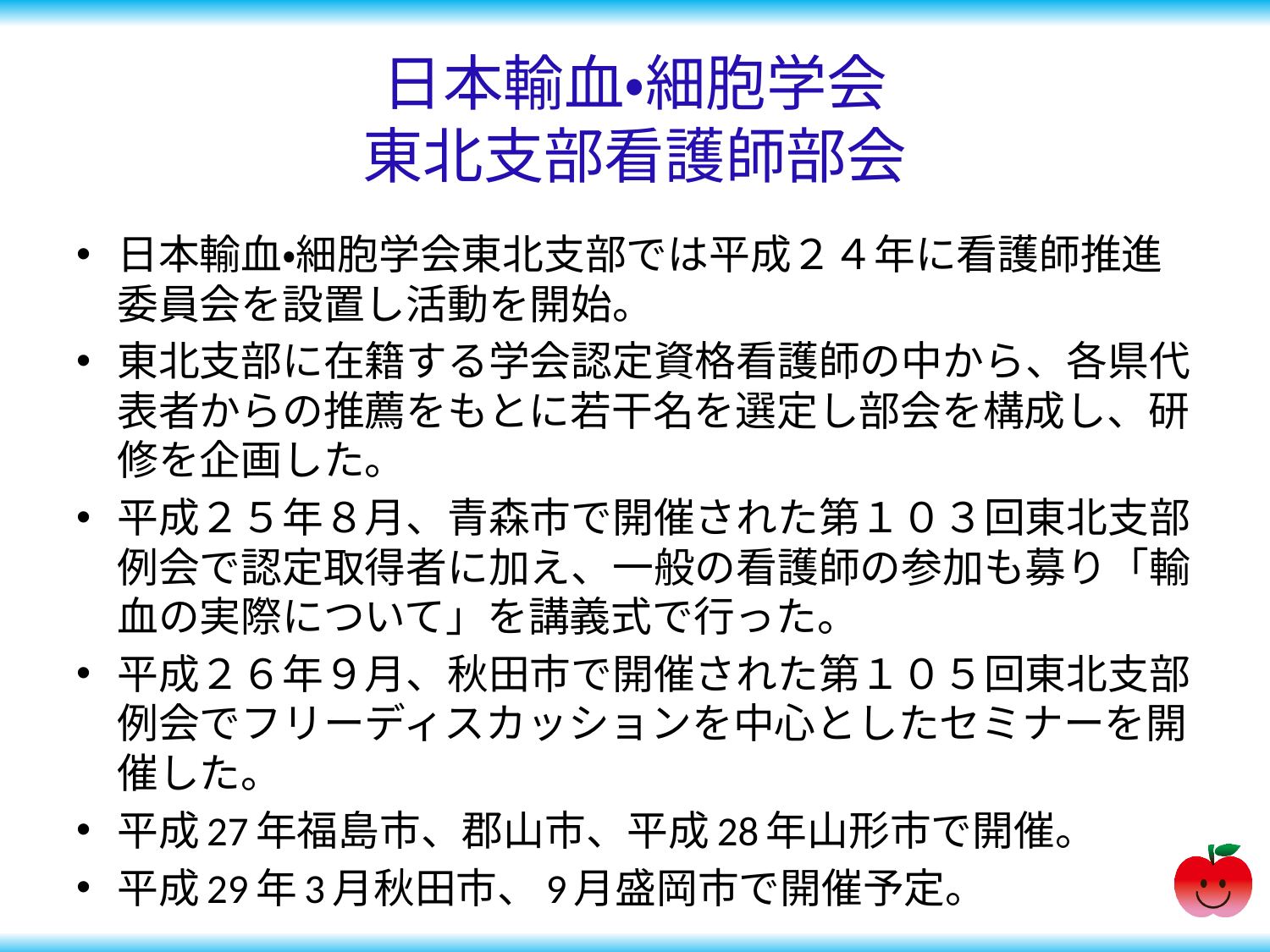

# 日本輸血・細胞学会 東北支部看護師部会
日本輸血・細胞学会東北支部では平成２４年に看護師推進委員会を設置し活動を開始。
東北支部に在籍する学会認定資格看護師の中から、各県代表者からの推薦をもとに若干名を選定し部会を構成し、研修を企画した。
平成２５年８月、青森市で開催された第１０３回東北支部例会で認定取得者に加え、一般の看護師の参加も募り「輸血の実際について」を講義式で行った。
平成２６年９月、秋田市で開催された第１０５回東北支部例会でフリーディスカッションを中心としたセミナーを開催した。
平成27年福島市、郡山市、平成28年山形市で開催。
平成29年3月秋田市、9月盛岡市で開催予定。